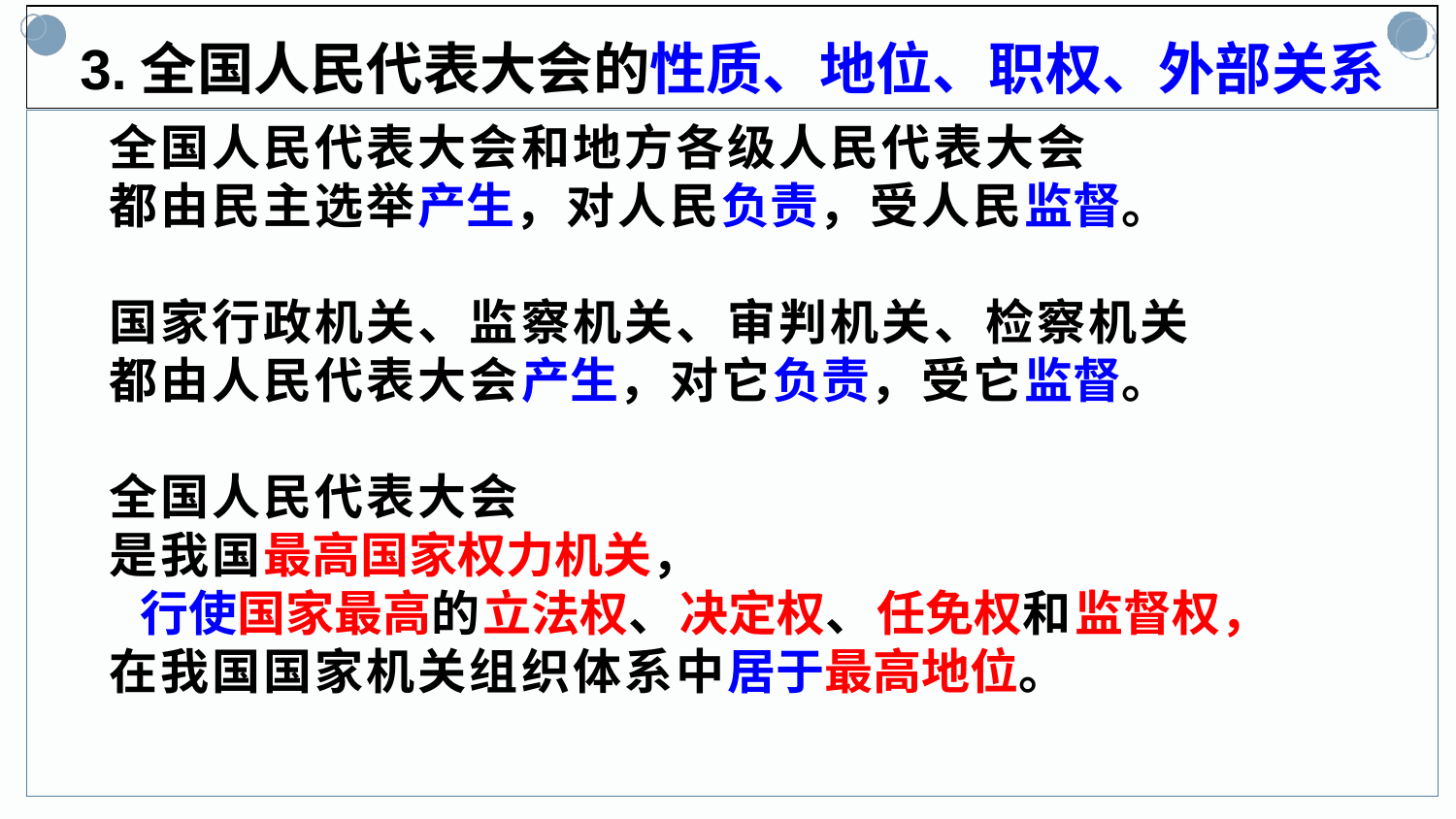

3.全国人民代表大会的性质、地位、职权、外部关系
    全国人民代表大会和地方各级人民代表大会
    都由民主选举产生，对人民负责，受人民监督。

    国家行政机关、监察机关、审判机关、检察机关
    都由人民代表大会产生，对它负责，受它监督。

    全国人民代表大会
    是我国最高国家权力机关，
        行使国家最高的立法权、决定权、任免权和监督权，
    在我国国家机关组织体系中居于最高地位。